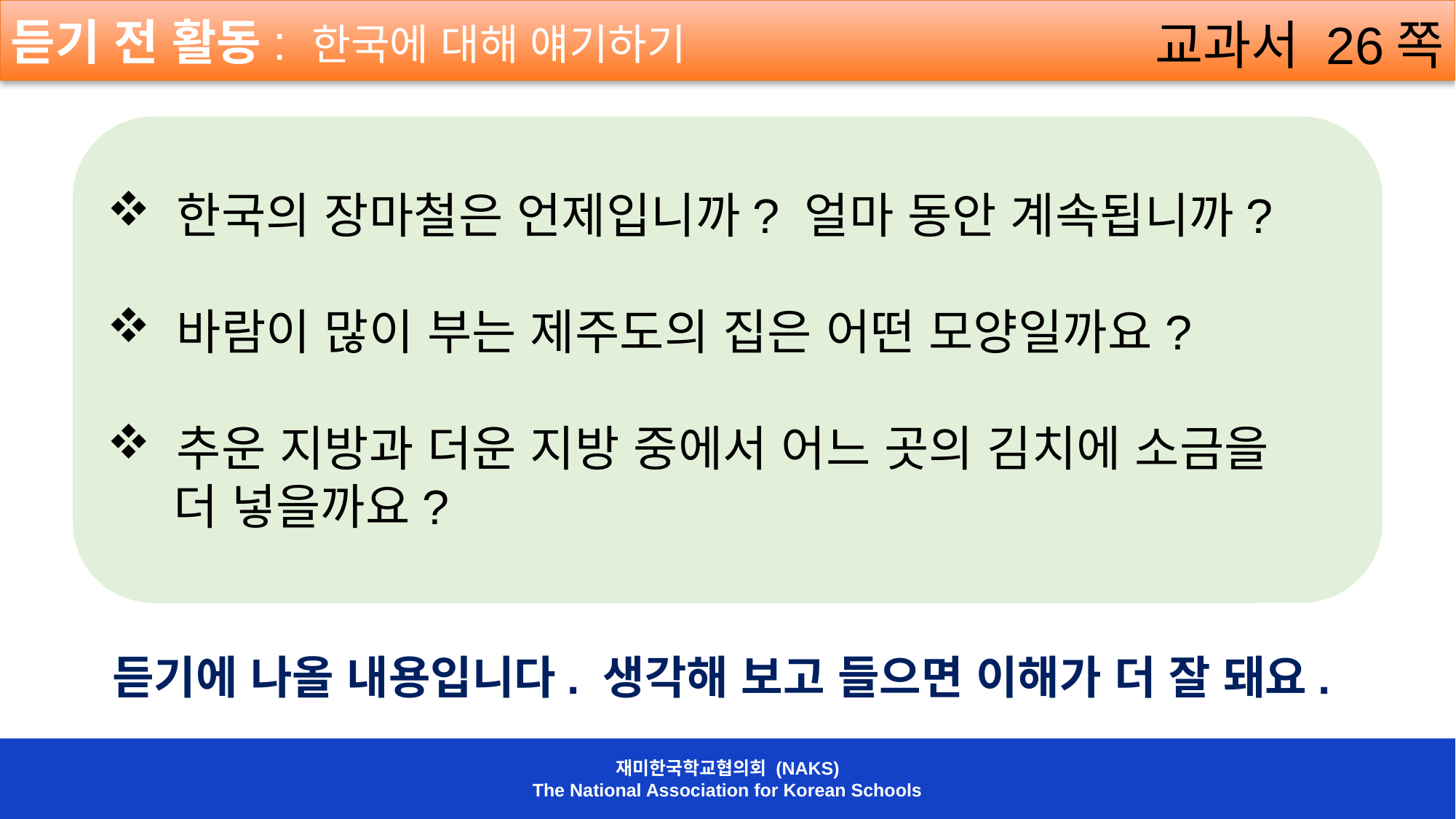

듣기 전 활동: 한국에 대해 얘기하기
교과서 26쪽
 한국의 장마철은 언제입니까? 얼마 동안 계속됩니까?

 바람이 많이 부는 제주도의 집은 어떤 모양일까요?

 추운 지방과 더운 지방 중에서 어느 곳의 김치에 소금을
    더 넣을까요?
듣기에 나올 내용입니다. 생각해 보고 들으면 이해가 더 잘 돼요.
재미한국학교협의회 (NAKS)
The National Association for Korean Schools